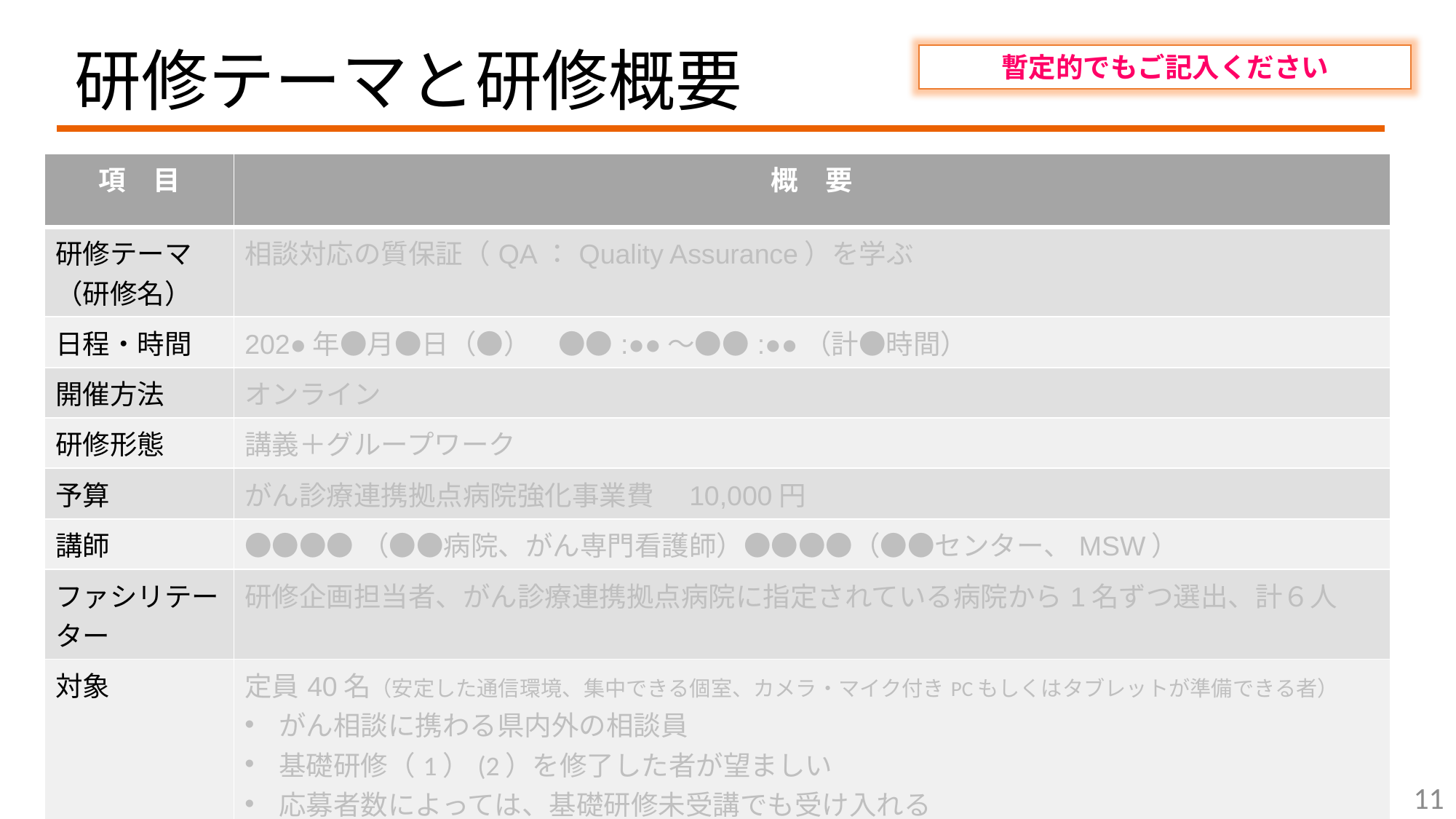

# 研修テーマと研修概要
暫定的でもご記入ください
| 項　目 | 概　要 |
| --- | --- |
| 研修テーマ （研修名） | 相談対応の質保証（QA：Quality Assurance）を学ぶ |
| 日程・時間 | 202●年●月●日（●）　●●:●●～●●:●●（計●時間） |
| 開催方法 | オンライン |
| 研修形態 | 講義＋グループワーク |
| 予算 | がん診療連携拠点病院強化事業費　10,000円 |
| 講師 | ●●●●（●●病院、がん専門看護師）●●●●（●●センター、MSW） |
| ファシリテーター | 研修企画担当者、がん診療連携拠点病院に指定されている病院から1名ずつ選出、計６人 |
| 対象 | 定員40名（安定した通信環境、集中できる個室、カメラ・マイク付きPCもしくはタブレットが準備できる者） がん相談に携わる県内外の相談員 基礎研修（1）(2）を修了した者が望ましい 応募者数によっては、基礎研修未受講でも受け入れる |
| 募集・広報 | 県内メーリングリスト、ちらし、Kyoten-CISCのメーリングリストを活用 |
11